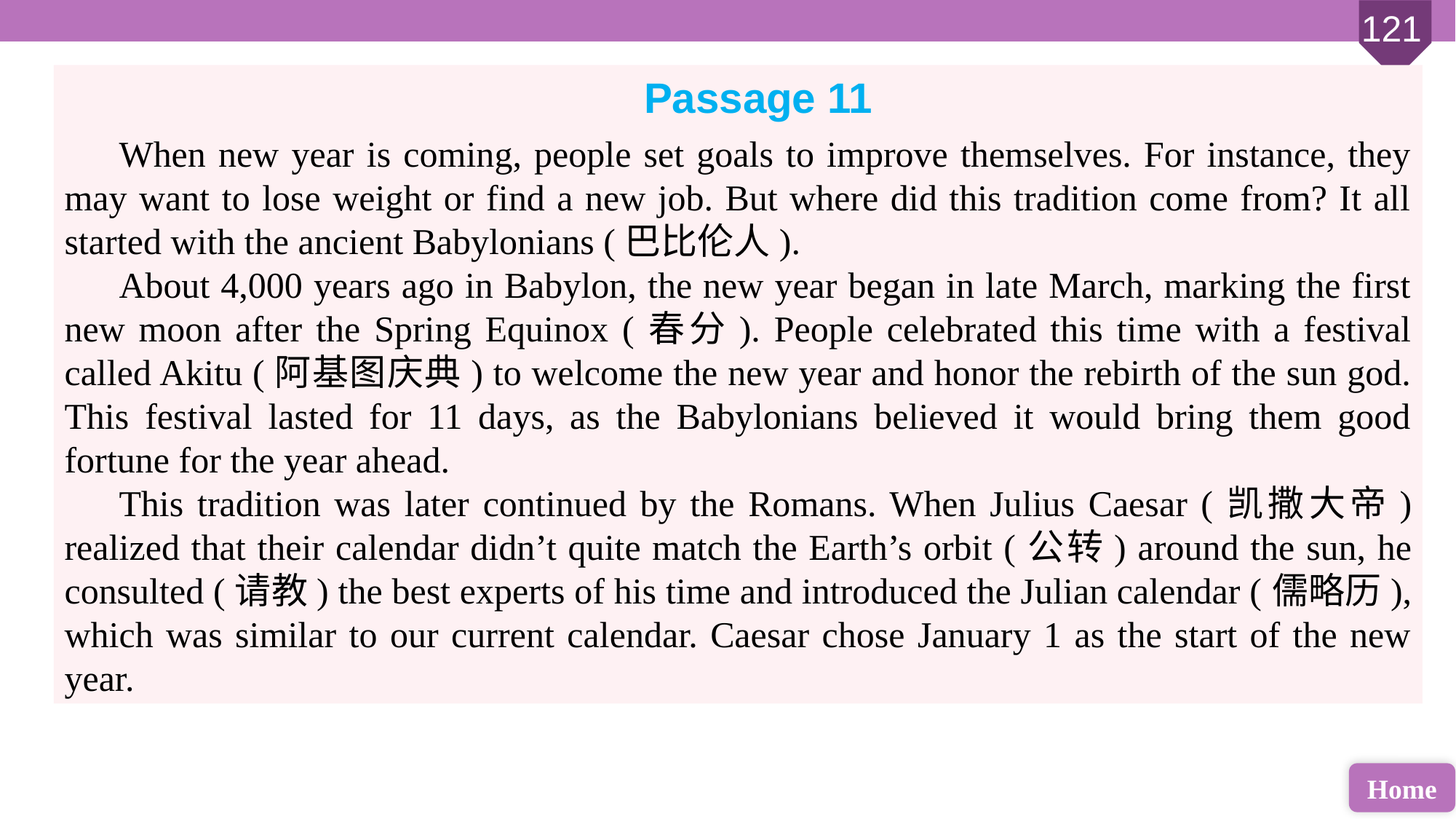

Passage 11
When new year is coming, people set goals to improve themselves. For instance, they may want to lose weight or find a new job. But where did this tradition come from? It all started with the ancient Babylonians (巴比伦人).
About 4,000 years ago in Babylon, the new year began in late March, marking the first new moon after the Spring Equinox (春分). People celebrated this time with a festival called Akitu (阿基图庆典) to welcome the new year and honor the rebirth of the sun god. This festival lasted for 11 days, as the Babylonians believed it would bring them good fortune for the year ahead.
This tradition was later continued by the Romans. When Julius Caesar (凯撒大帝) realized that their calendar didn’t quite match the Earth’s orbit (公转) around the sun, he consulted (请教) the best experts of his time and introduced the Julian calendar (儒略历), which was similar to our current calendar. Caesar chose January 1 as the start of the new year.